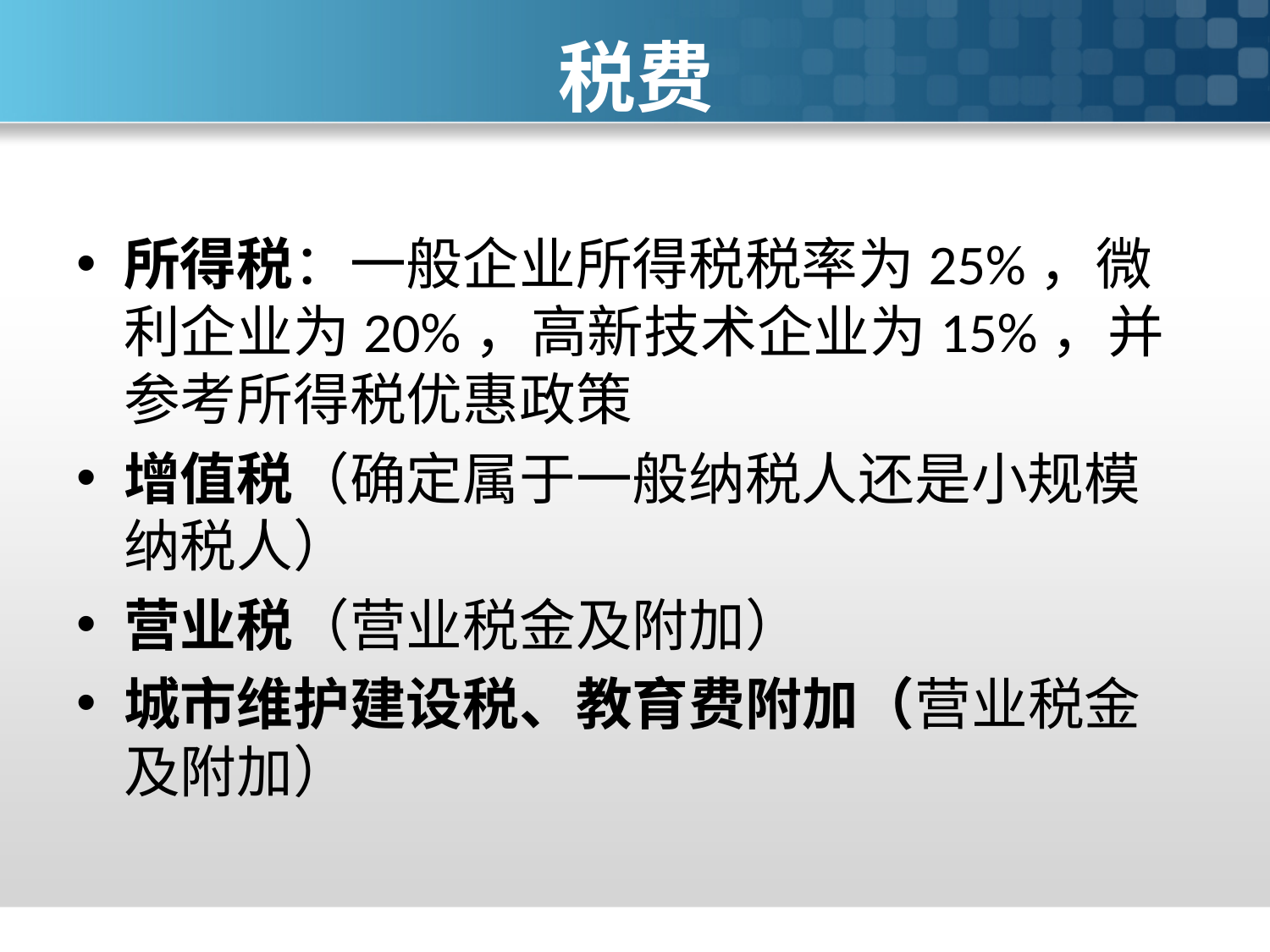

# 税费
所得税：一般企业所得税税率为25%，微利企业为20%，高新技术企业为15%，并参考所得税优惠政策
增值税（确定属于一般纳税人还是小规模纳税人）
营业税（营业税金及附加）
城市维护建设税、教育费附加（营业税金及附加）